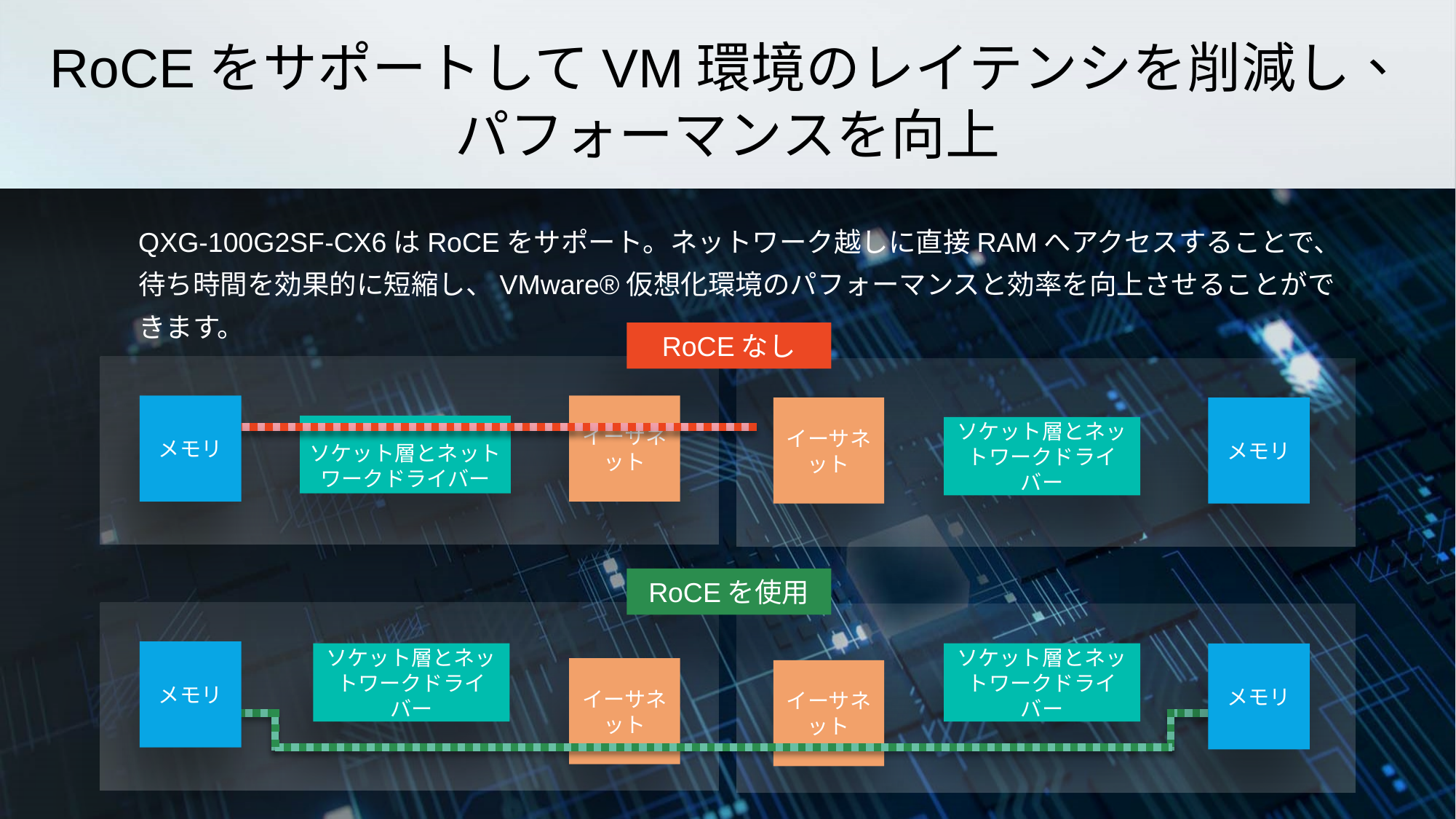

# RoCEをサポートしてVM環境のレイテンシを削減し、 パフォーマンスを向上
QXG-100G2SF-CX6はRoCEをサポート。ネットワーク越しに直接RAMへアクセスすることで、待ち時間を効果的に短縮し、VMware®仮想化環境のパフォーマンスと効率を向上させることができます。
RoCEなし

メモリ
イーサネット
イーサネット
メモリ

ソケット層とネットワークドライバー
ソケット層とネットワークドライバー
RoCEを使用

メモリ
ソケット層とネットワークドライバー
ソケット層とネットワークドライバー
メモリ
イーサネット
イーサネット